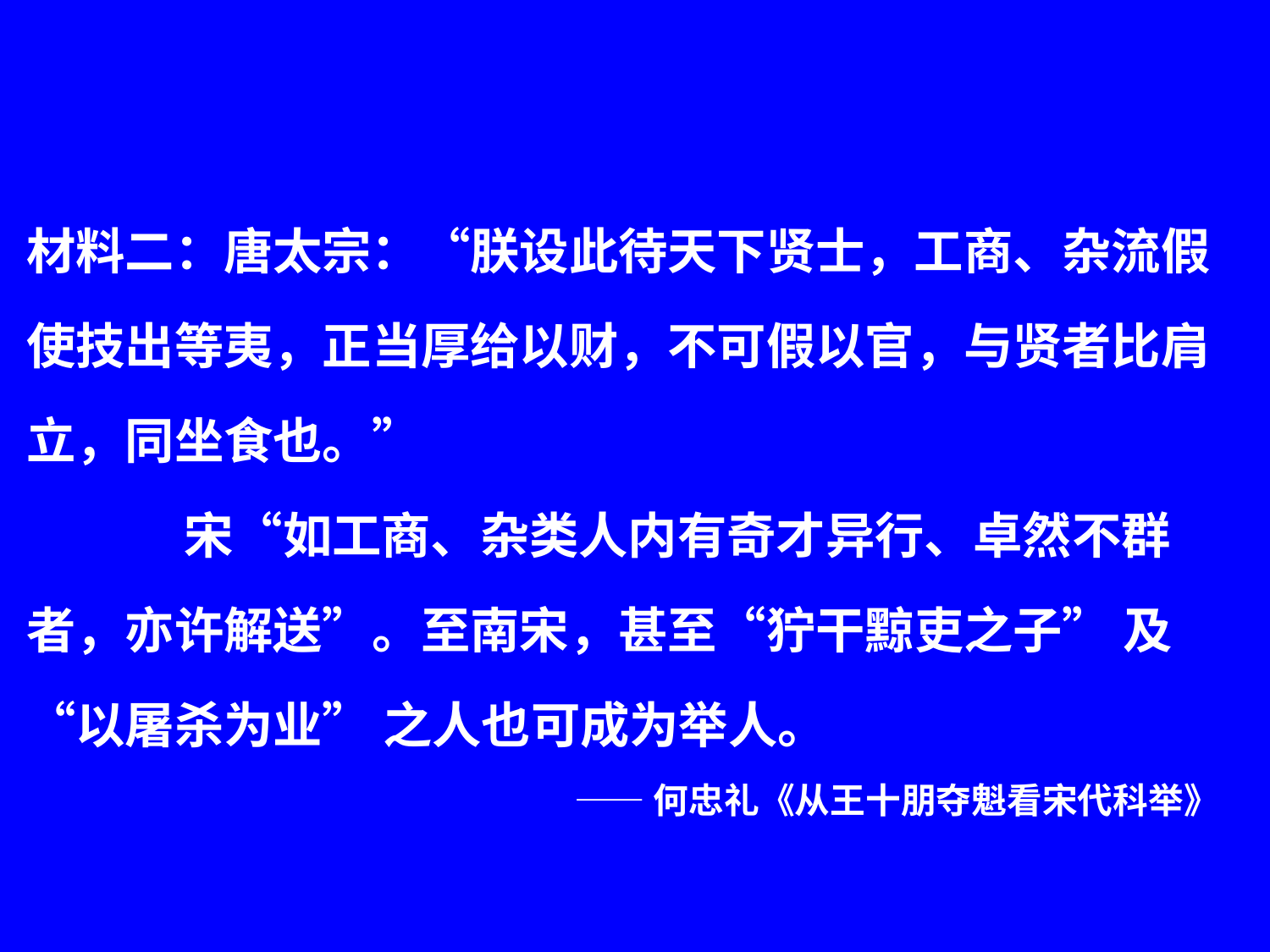

材料二：唐太宗：“朕设此待天下贤士，工商、杂流假使技出等夷，正当厚给以财，不可假以官，与贤者比肩立，同坐食也。”
             宋“如工商、杂类人内有奇才异行、卓然不群者，亦许解送”。至南宋，甚至“狞干黥吏之子” 及“以屠杀为业” 之人也可成为举人。
——何忠礼《从王十朋夺魁看宋代科举》